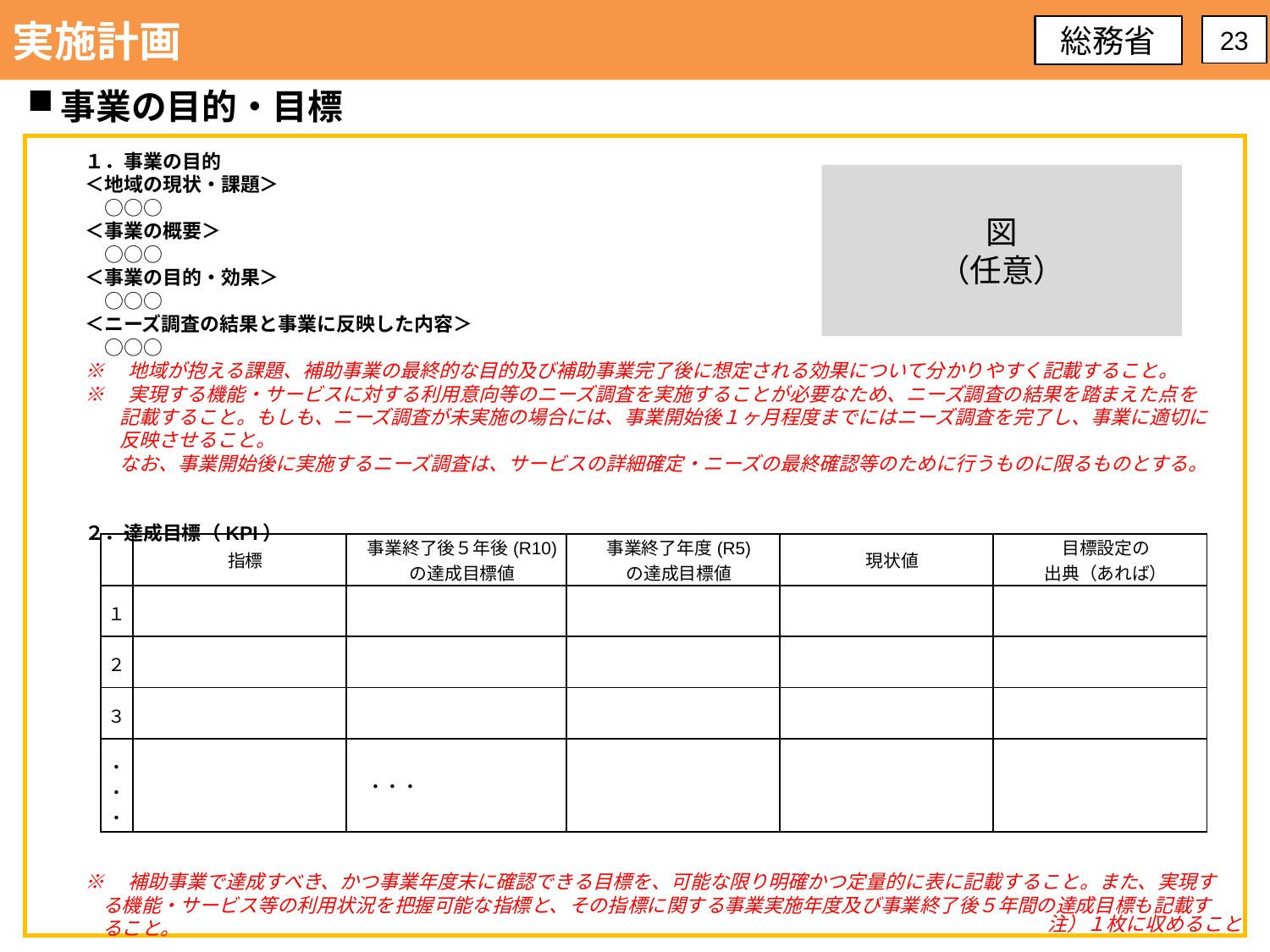

実施計画
総務省
23
事業の目的・目標

１．事業の目的
＜地域の現状・課題＞
　○○○
＜事業の概要＞
　○○○
＜事業の目的・効果＞
　○○○
＜ニーズ調査の結果と事業に反映した内容＞
　○○○
※　地域が抱える課題、補助事業の最終的な目的及び補助事業完了後に想定される効果について分かりやすく記載すること。
※　実現する機能・サービスに対する利用意向等のニーズ調査を実施することが必要なため、ニーズ調査の結果を踏まえた点を記載すること。もしも、ニーズ調査が未実施の場合には、事業開始後１ヶ月程度までにはニーズ調査を完了し、事業に適切に反映させること。
なお、事業開始後に実施するニーズ調査は、サービスの詳細確定・ニーズの最終確認等のために行うものに限るものとする。

２．達成目標（KPI）

※　補助事業で達成すべき、かつ事業年度末に確認できる目標を、可能な限り明確かつ定量的に表に記載すること。また、実現する機能・サービス等の利用状況を把握可能な指標と、その指標に関する事業実施年度及び事業終了後５年間の達成目標も記載すること。
図
（任意）
|  | 指標 | 事業終了後５年後(R10) の達成目標値 | 事業終了年度(R5) の達成目標値 | 現状値 | 目標設定の 出典（あれば） |
| --- | --- | --- | --- | --- | --- |
| １ |  |  |  |  |  |
| ２ |  |  |  |  |  |
| ３ |  |  |  |  |  |
| ・ ・ ・ |  | ・・・ |  |  |  |
注）１枚に収めること